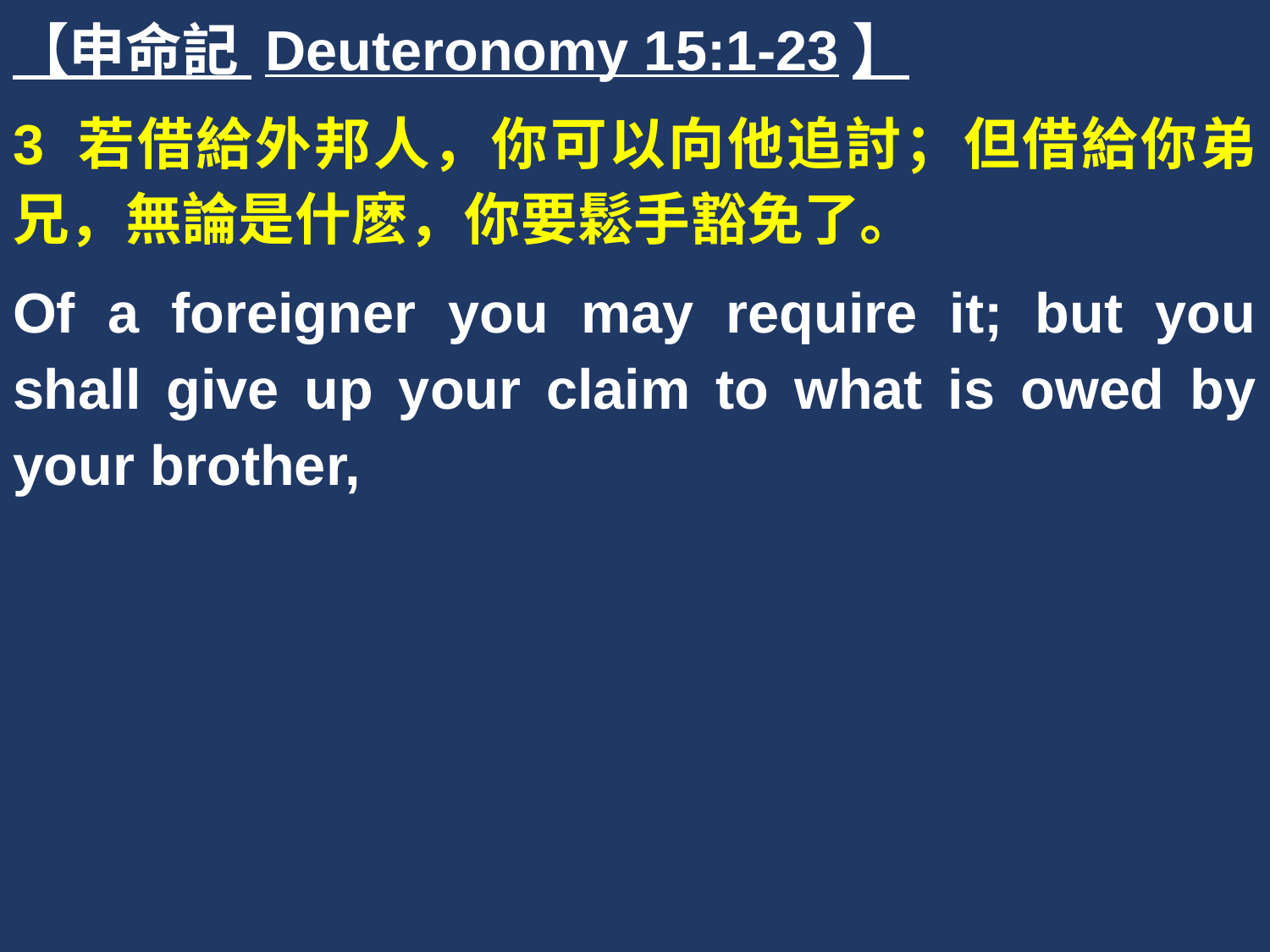

【申命記 Deuteronomy 15:1-23】
3 若借給外邦人，你可以向他追討；但借給你弟兄，無論是什麽，你要鬆手豁免了。
Of a foreigner you may require it; but you shall give up your claim to what is owed by your brother,